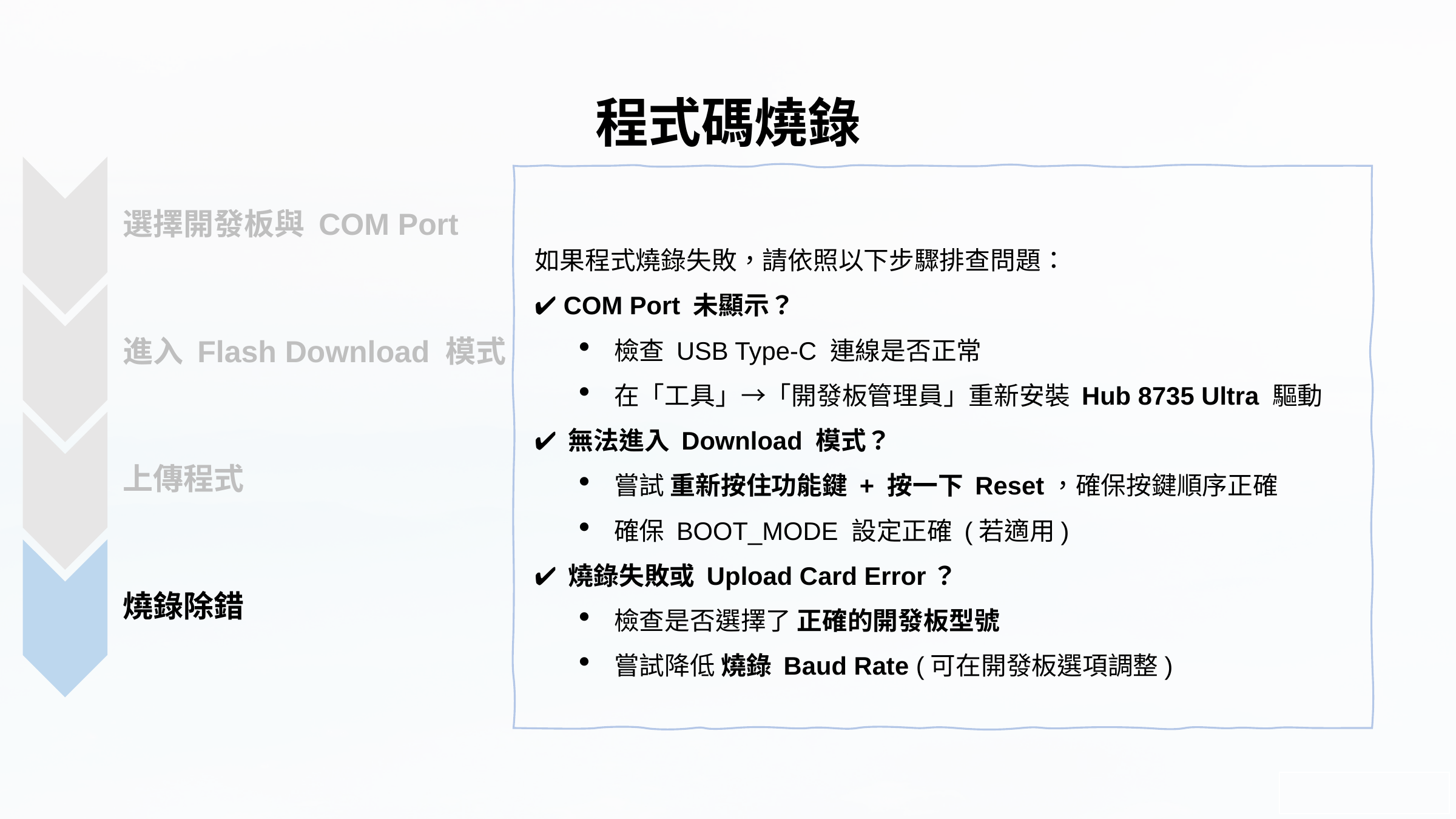

程式碼燒錄

選擇開發板與 COM Port
如果程式燒錄失敗，請依照以下步驟排查問題：
✔ COM Port 未顯示？
檢查 USB Type-C 連線是否正常
在「工具」→「開發板管理員」重新安裝 Hub 8735 Ultra 驅動
✔ 無法進入 Download 模式？
嘗試 重新按住功能鍵 + 按一下 Reset，確保按鍵順序正確
確保 BOOT_MODE 設定正確 (若適用)
✔ 燒錄失敗或 Upload Card Error？
檢查是否選擇了 正確的開發板型號
嘗試降低 燒錄 Baud Rate (可在開發板選項調整)

進入 Flash Download 模式

上傳程式

燒錄除錯